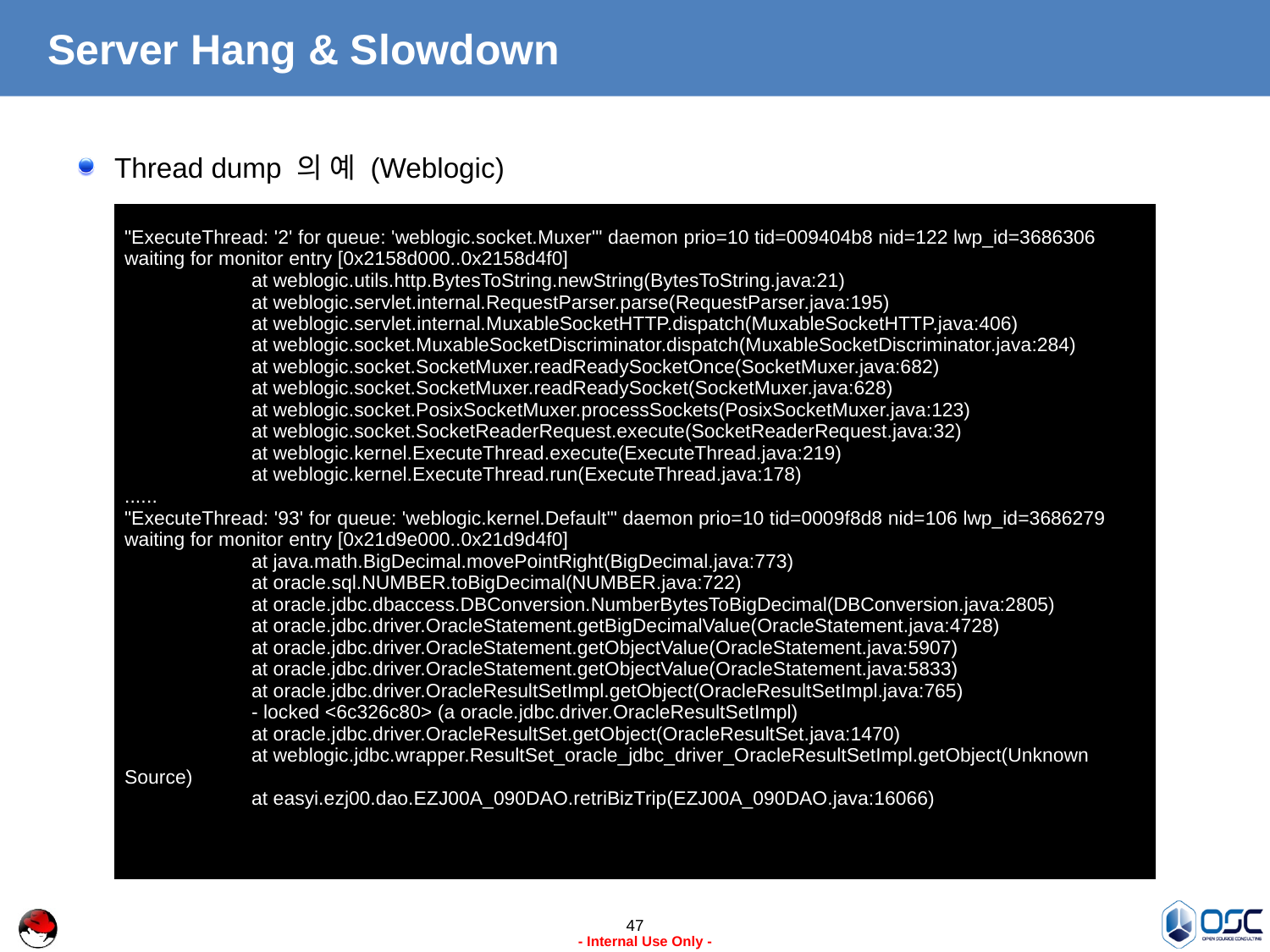

# Server Hang & Slowdown
Thread dump 의 예 (Weblogic)
| "ExecuteThread: '2' for queue: 'weblogic.socket.Muxer'" daemon prio=10 tid=009404b8 nid=122 lwp\_id=3686306 waiting for monitor entry [0x2158d000..0x2158d4f0] at weblogic.utils.http.BytesToString.newString(BytesToString.java:21) at weblogic.servlet.internal.RequestParser.parse(RequestParser.java:195) at weblogic.servlet.internal.MuxableSocketHTTP.dispatch(MuxableSocketHTTP.java:406) at weblogic.socket.MuxableSocketDiscriminator.dispatch(MuxableSocketDiscriminator.java:284) at weblogic.socket.SocketMuxer.readReadySocketOnce(SocketMuxer.java:682) at weblogic.socket.SocketMuxer.readReadySocket(SocketMuxer.java:628) at weblogic.socket.PosixSocketMuxer.processSockets(PosixSocketMuxer.java:123) at weblogic.socket.SocketReaderRequest.execute(SocketReaderRequest.java:32) at weblogic.kernel.ExecuteThread.execute(ExecuteThread.java:219) at weblogic.kernel.ExecuteThread.run(ExecuteThread.java:178) ...... "ExecuteThread: '93' for queue: 'weblogic.kernel.Default'" daemon prio=10 tid=0009f8d8 nid=106 lwp\_id=3686279 waiting for monitor entry [0x21d9e000..0x21d9d4f0] at java.math.BigDecimal.movePointRight(BigDecimal.java:773) at oracle.sql.NUMBER.toBigDecimal(NUMBER.java:722) at oracle.jdbc.dbaccess.DBConversion.NumberBytesToBigDecimal(DBConversion.java:2805) at oracle.jdbc.driver.OracleStatement.getBigDecimalValue(OracleStatement.java:4728) at oracle.jdbc.driver.OracleStatement.getObjectValue(OracleStatement.java:5907) at oracle.jdbc.driver.OracleStatement.getObjectValue(OracleStatement.java:5833) at oracle.jdbc.driver.OracleResultSetImpl.getObject(OracleResultSetImpl.java:765) - locked <6c326c80> (a oracle.jdbc.driver.OracleResultSetImpl) at oracle.jdbc.driver.OracleResultSet.getObject(OracleResultSet.java:1470) at weblogic.jdbc.wrapper.ResultSet\_oracle\_jdbc\_driver\_OracleResultSetImpl.getObject(Unknown Source) at easyi.ezj00.dao.EZJ00A\_090DAO.retriBizTrip(EZJ00A\_090DAO.java:16066) |
| --- |